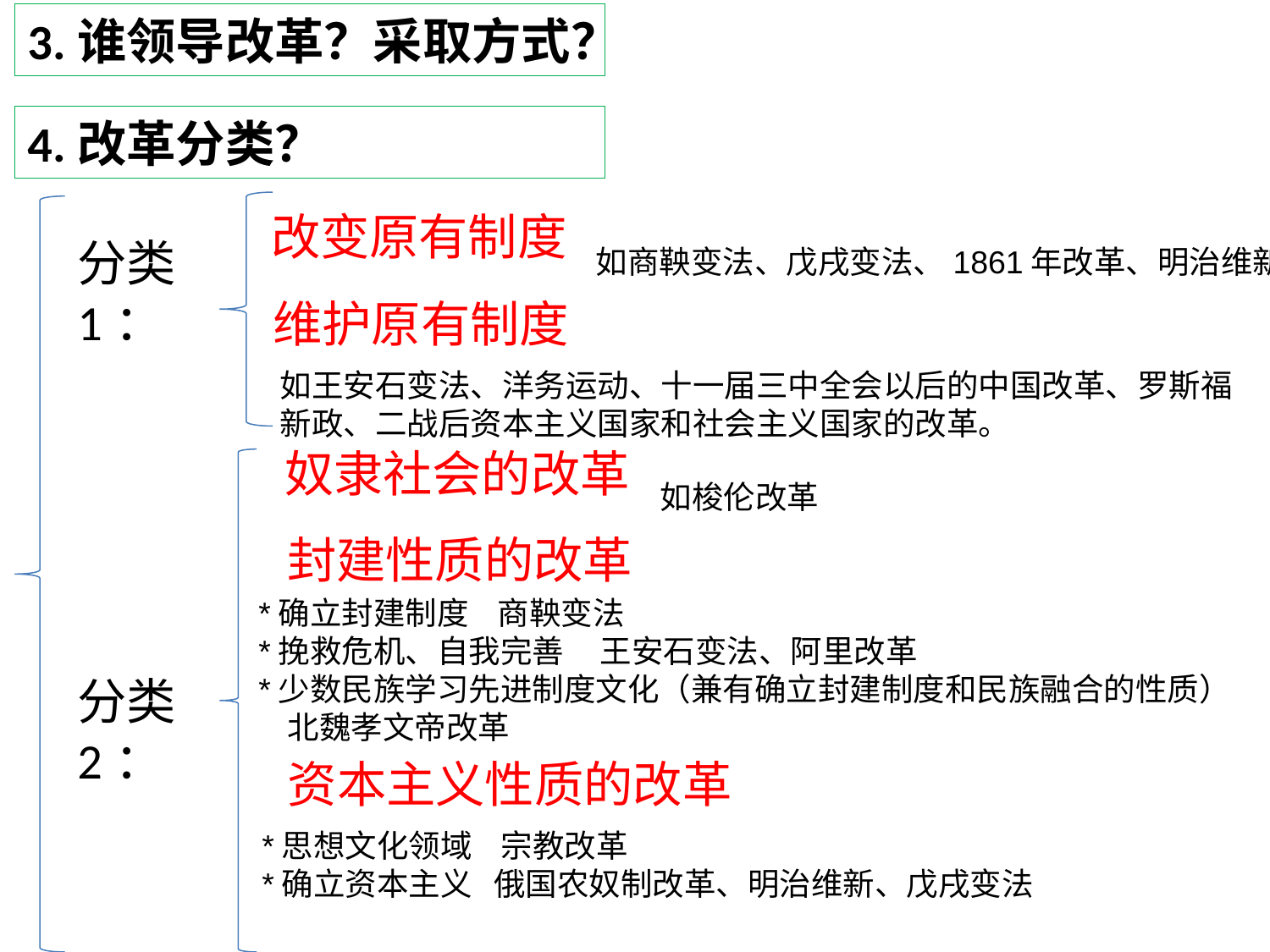

3.谁领导改革？采取方式？
4.改革分类？

改变原有制度
分类1：
如商鞅变法、戊戌变法、1861年改革、明治维新;
维护原有制度
如王安石变法、洋务运动、十一届三中全会以后的中国改革、罗斯福新政、二战后资本主义国家和社会主义国家的改革。
奴隶社会的改革

如梭伦改革
封建性质的改革
*确立封建制度    商鞅变法
*挽救危机、自我完善     王安石变法、阿里改革
*少数民族学习先进制度文化（兼有确立封建制度和民族融合的性质）
   北魏孝文帝改革
分类2：
资本主义性质的改革
*思想文化领域    宗教改革
*确立资本主义   俄国农奴制改革、明治维新、戊戌变法